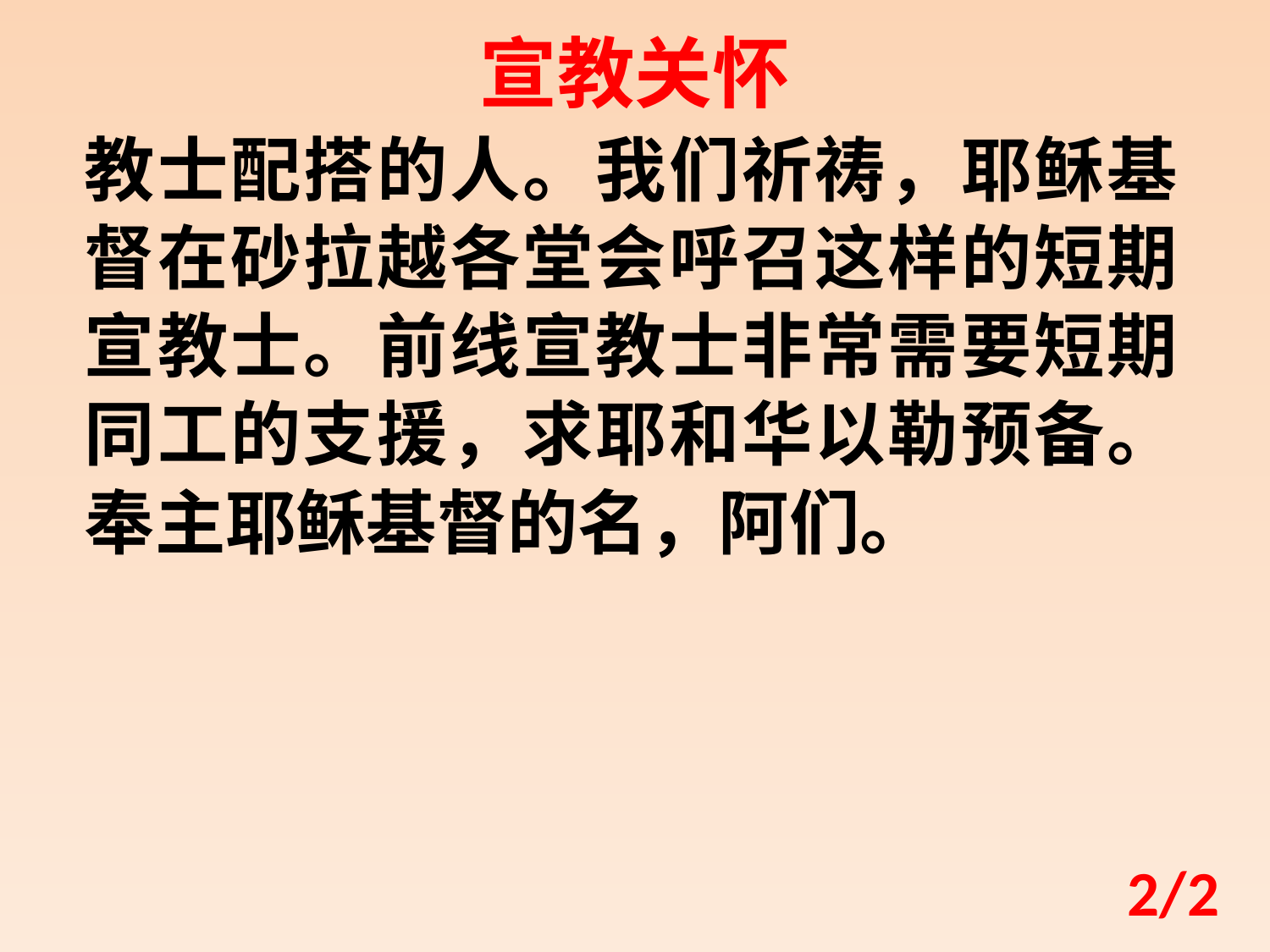

宣教关怀
教士配搭的人。我们祈祷，耶稣基督在砂拉越各堂会呼召这样的短期宣教士。前线宣教士非常需要短期同工的支援，求耶和华以勒预备。奉主耶稣基督的名，阿们。
2/2